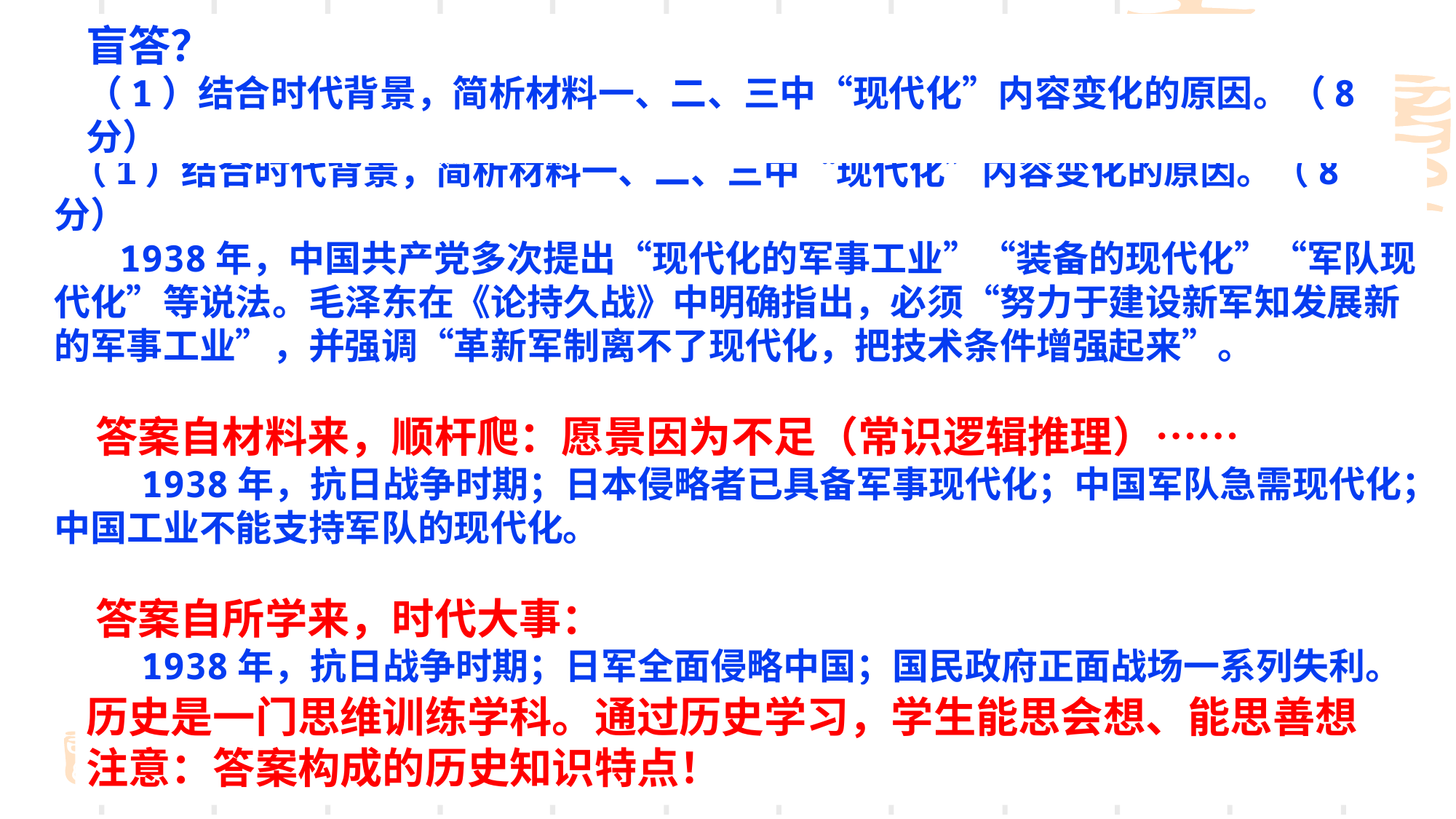

盲答？
（1）结合时代背景，简析材料一、二、三中“现代化”内容变化的原因。（8分）
 （1）结合时代背景，简析材料一、二、三中“现代化”内容变化的原因。（8分）
   1938年，中国共产党多次提出“现代化的军事工业”“装备的现代化”“军队现代化”等说法。毛泽东在《论持久战》中明确指出，必须“努力于建设新军知发展新的军事工业”，并强调“革新军制离不了现代化，把技术条件增强起来”。

    答案自材料来，顺杆爬：愿景因为不足（常识逻辑推理）……
    1938年，抗日战争时期；日本侵略者已具备军事现代化；中国军队急需现代化；中国工业不能支持军队的现代化。

    答案自所学来，时代大事：
    1938年，抗日战争时期；日军全面侵略中国；国民政府正面战场一系列失利。
历史是一门思维训练学科。通过历史学习，学生能思会想、能思善想
注意：答案构成的历史知识特点！